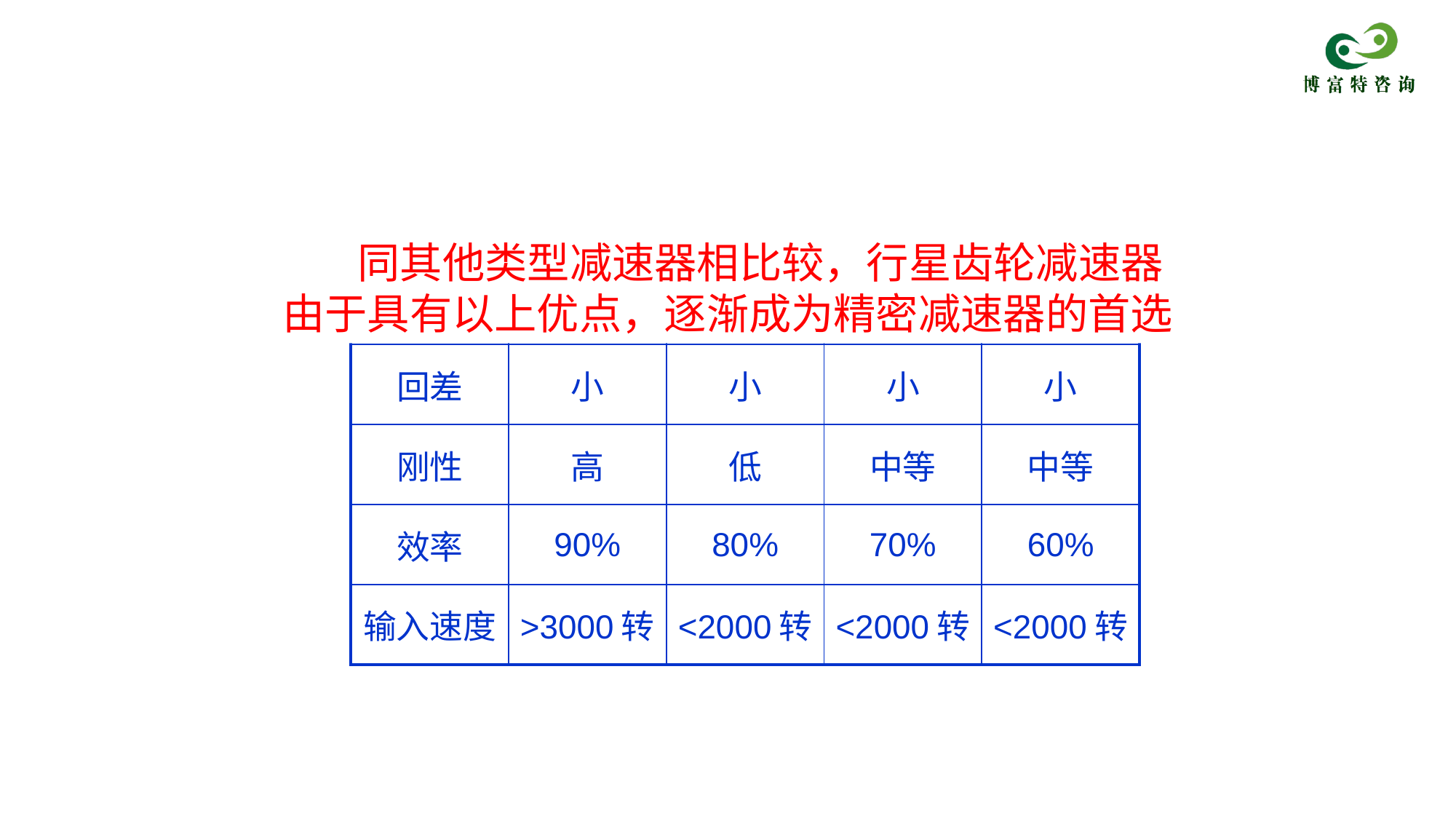

减速器的比较
         同其他类型减速器相比较，行星齿轮减速器由于具有以上优点，逐渐成为精密减速器的首选
|  | 行星齿轮 | 谐波 | 摆线 | 涡轮蜗杆 |
| --- | --- | --- | --- | --- |
| 回差 | 小 | 小 | 小 | 小 |
| 刚性 | 高 | 低 | 中等 | 中等 |
| 效率 | 90% | 80% | 70% | 60% |
| 输入速度 | >3000转 | <2000转 | <2000转 | <2000转 |